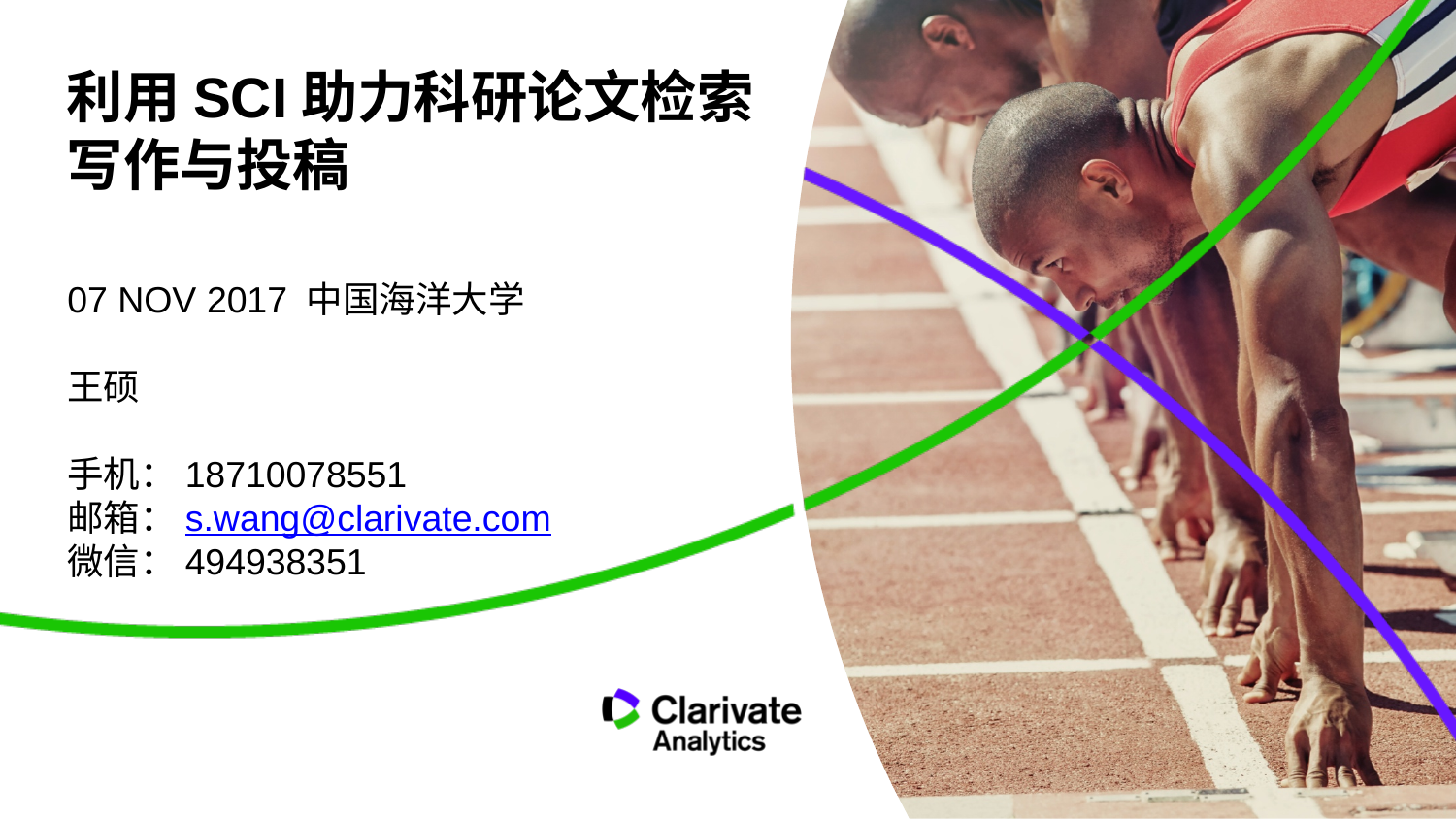

利用SCI助力科研论文检索写作与投稿
07 NOV 2017 中国海洋大学

王硕

手机：18710078551
邮箱：s.wang@clarivate.com
微信：494938351